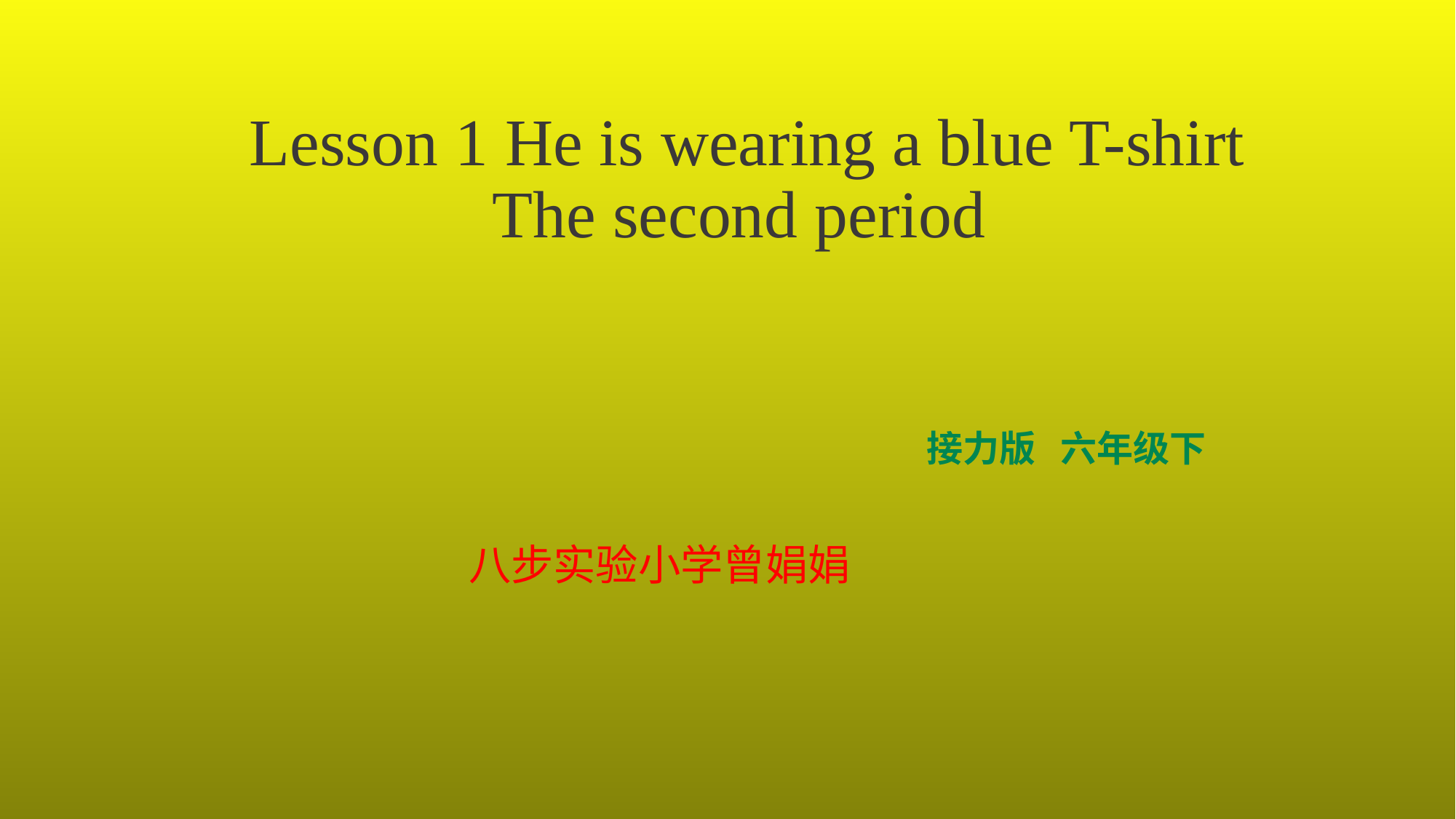

Lesson 1 He is wearing a blue T-shirt
The second period
接力版   六年级下
八步实验小学曾娟娟